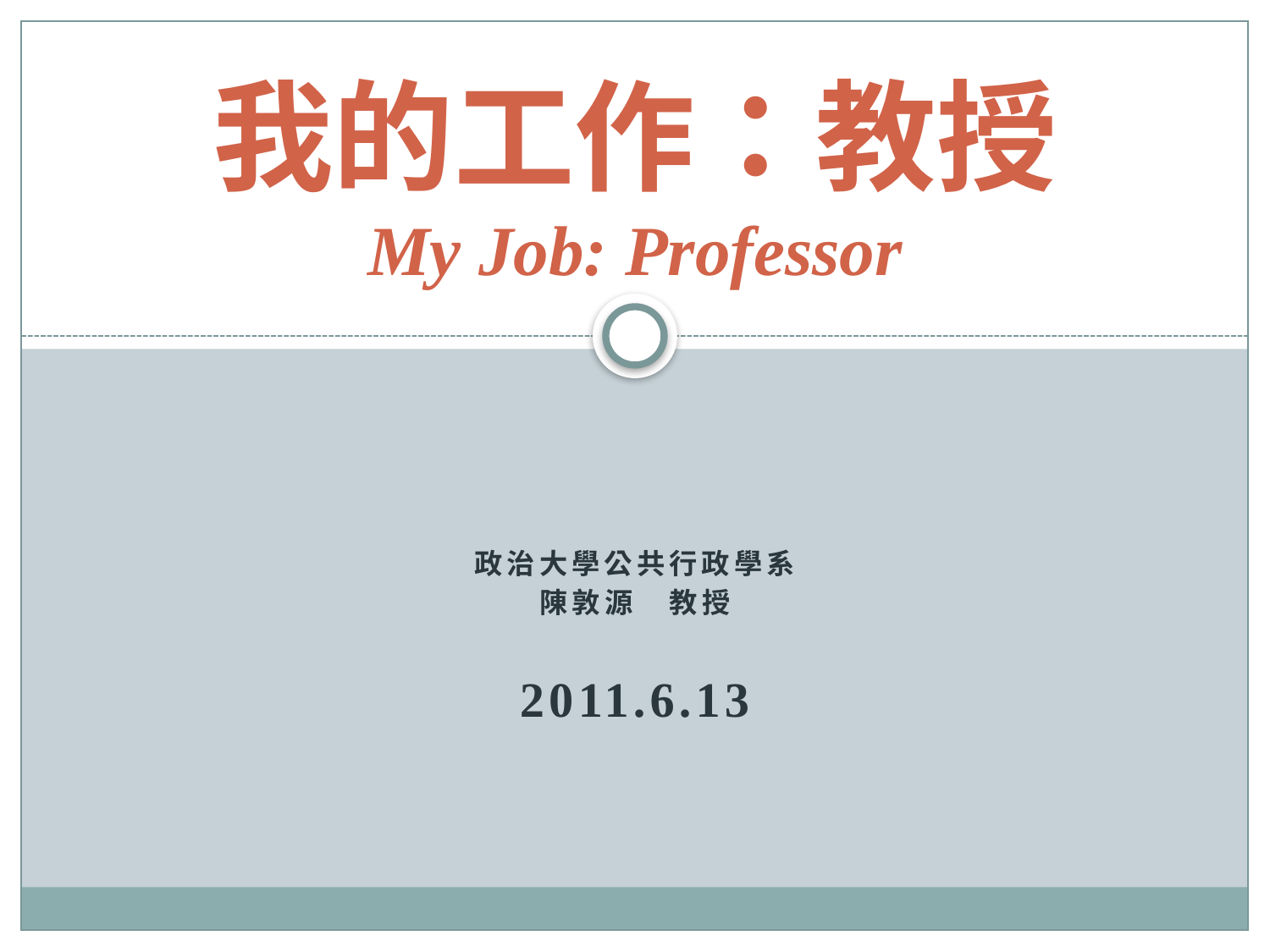

# 我的工作：教授 My Job: Professor
政治大學公共行政學系
陳敦源　教授

2011.6.13